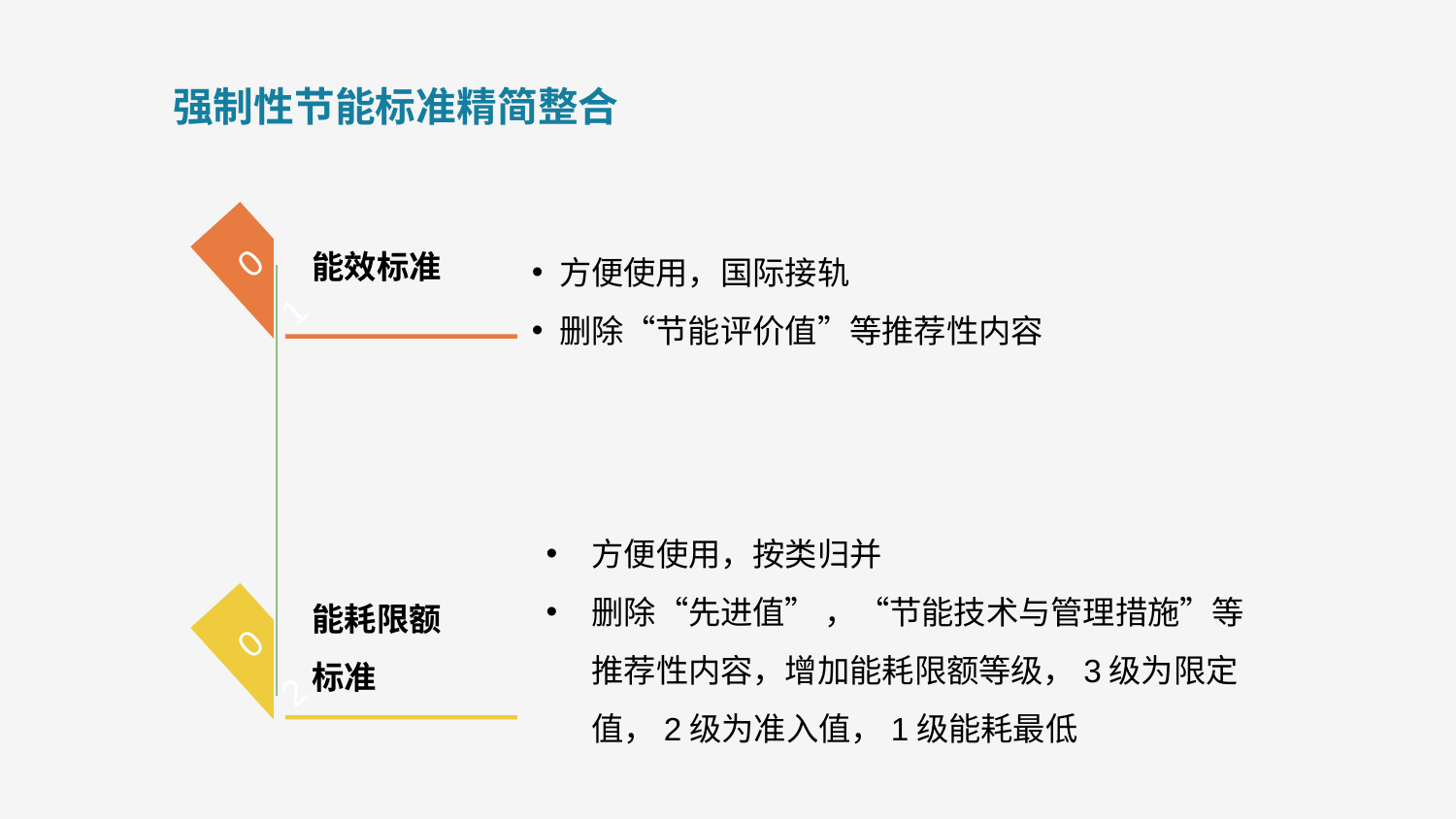

# 强制性节能标准精简整合
能效标准
01

方便使用，国际接轨
删除“节能评价值”等推荐性内容
方便使用，按类归并
删除“先进值” ，“节能技术与管理措施”等推荐性内容，增加能耗限额等级，3级为限定值，2级为准入值，1级能耗最低
能耗限额标准
02